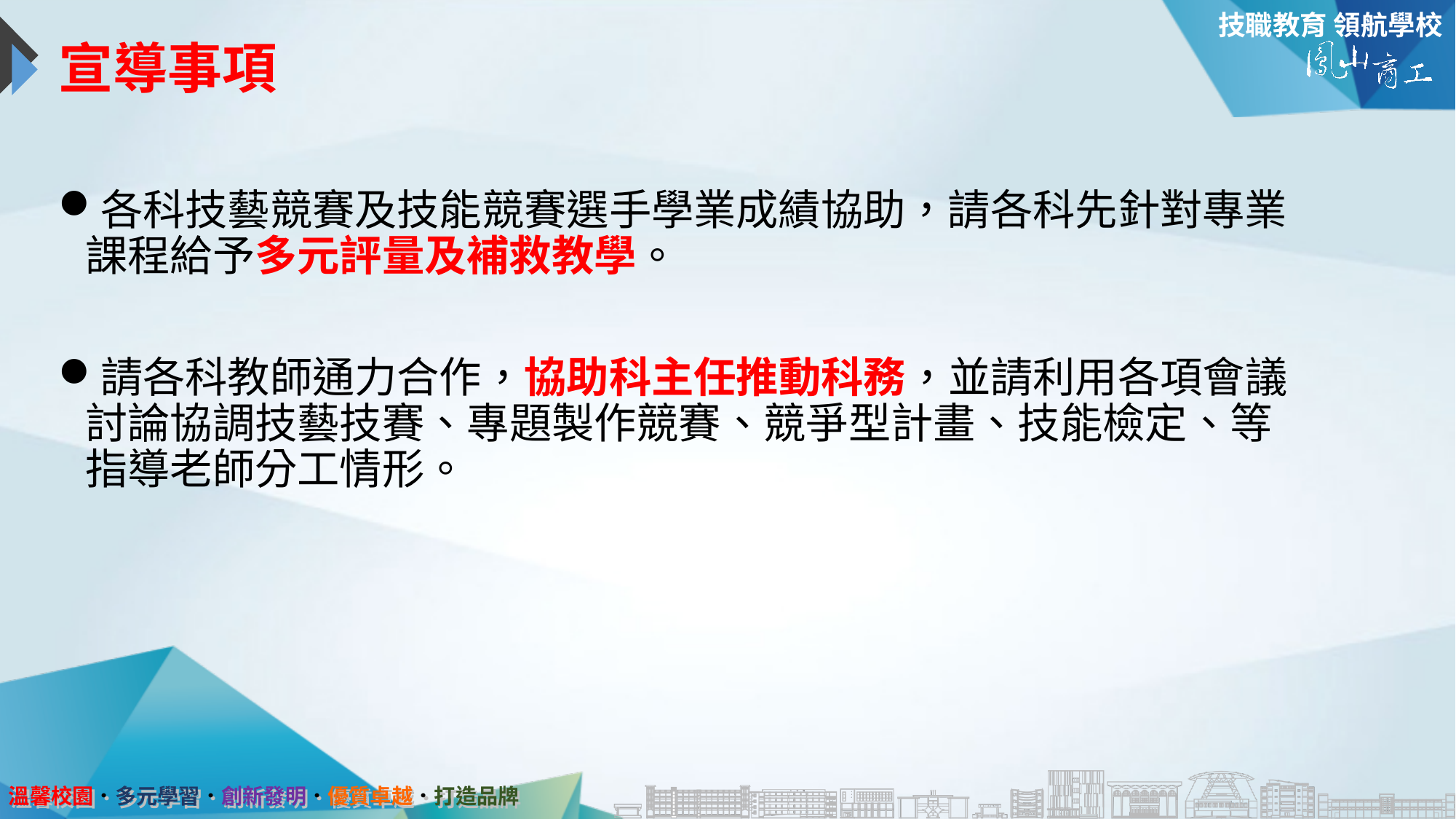

# 宣導事項
各科技藝競賽及技能競賽選手學業成績協助，請各科先針對專業課程給予多元評量及補救教學。

請各科教師通力合作，協助科主任推動科務，並請利用各項會議討論協調技藝技賽、專題製作競賽、競爭型計畫、技能檢定、等指導老師分工情形。